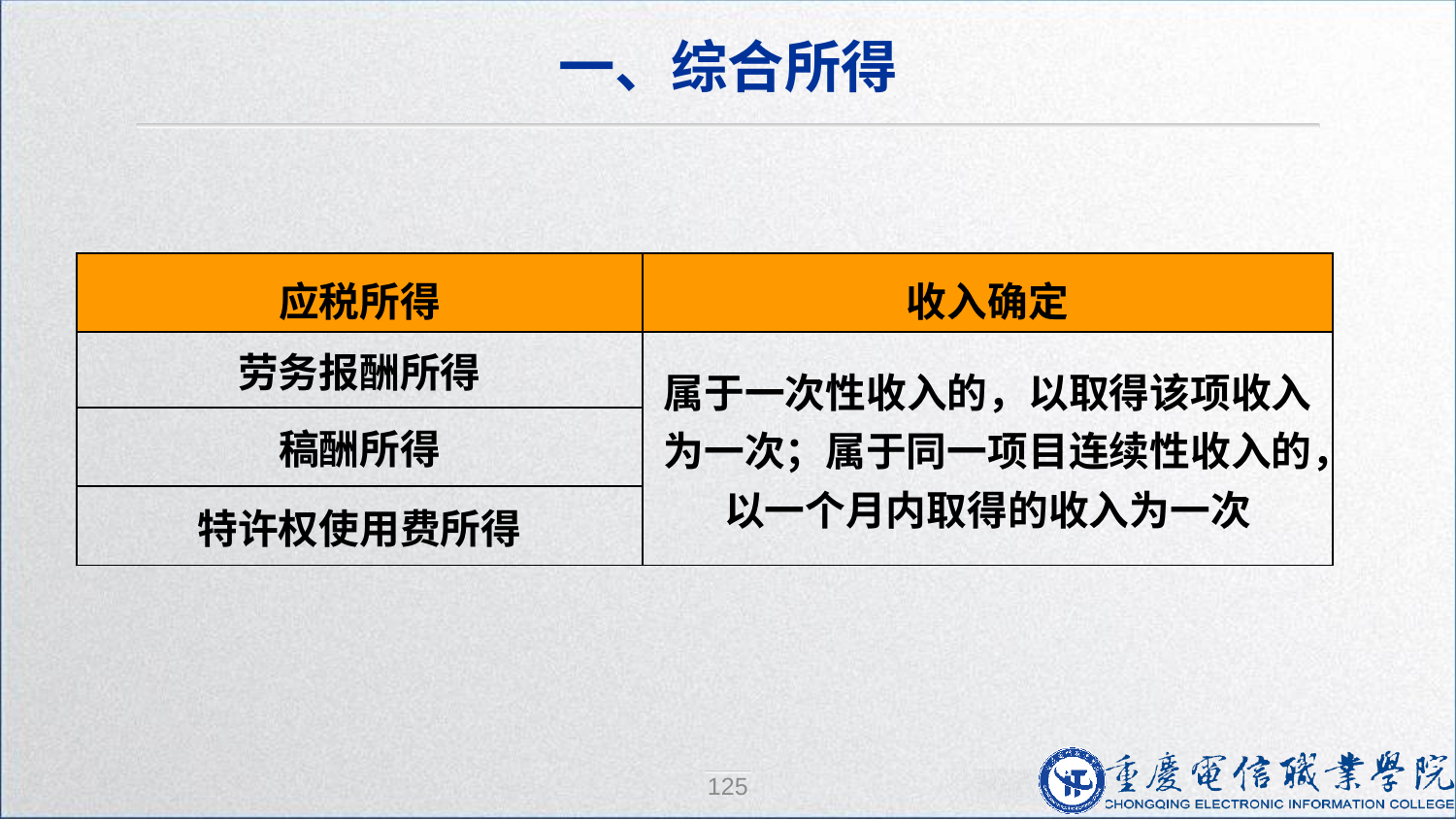

一、综合所得
| 应税所得 | 收入确定 |
| --- | --- |
| 劳务报酬所得 | 属于一次性收入的，以取得该项收入为一次；属于同一项目连续性收入的，以一个月内取得的收入为一次 |
| 稿酬所得 |  |
| 特许权使用费所得 |  |
125